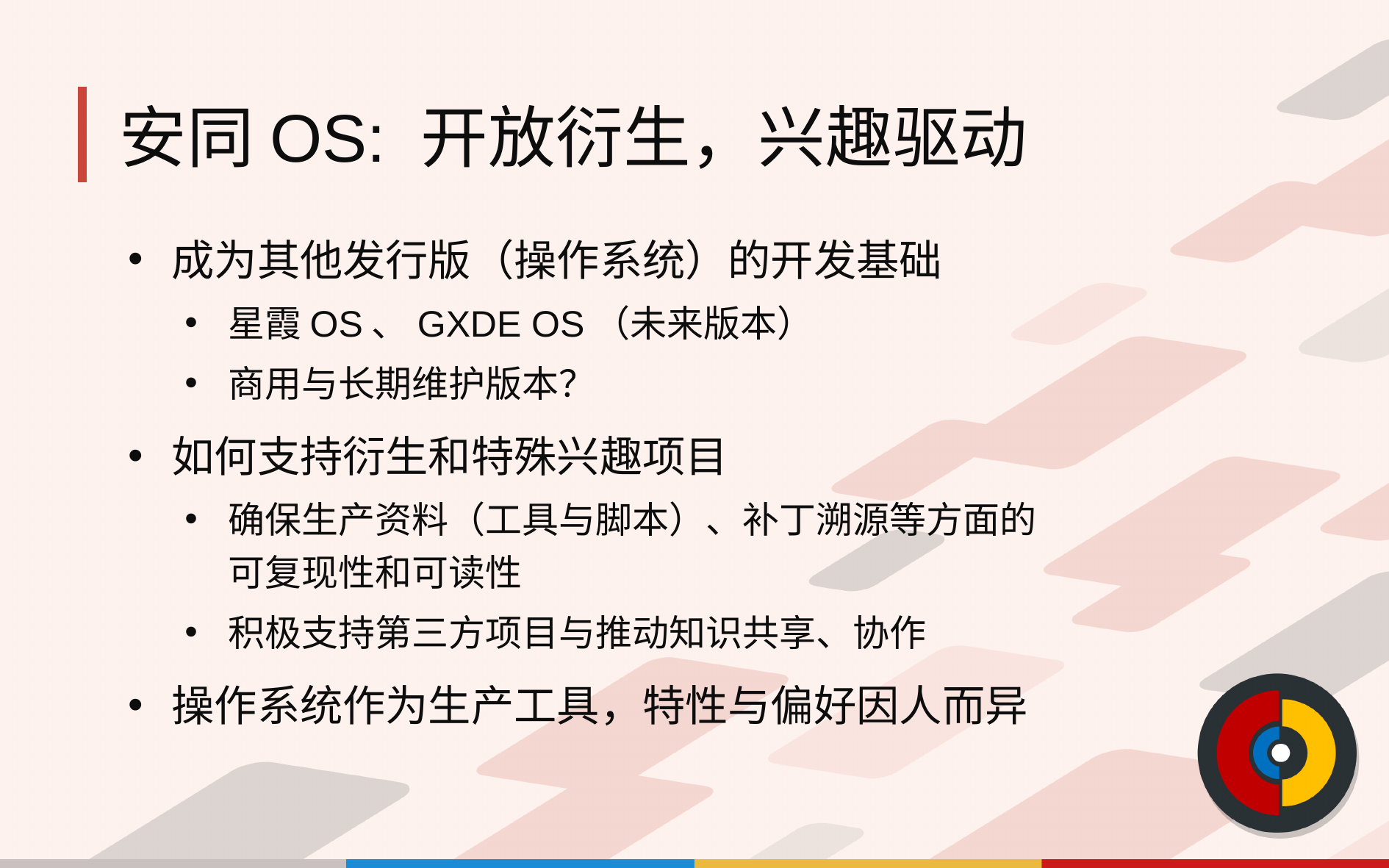

# 安同 OS: 开放衍生，兴趣驱动
成为其他发行版（操作系统）的开发基础
星霞 OS、GXDE OS（未来版本）
商用与长期维护版本？
如何支持衍生和特殊兴趣项目
确保生产资料（工具与脚本）、补丁溯源等方面的可复现性和可读性
积极支持第三方项目与推动知识共享、协作
操作系统作为生产工具，特性与偏好因人而异